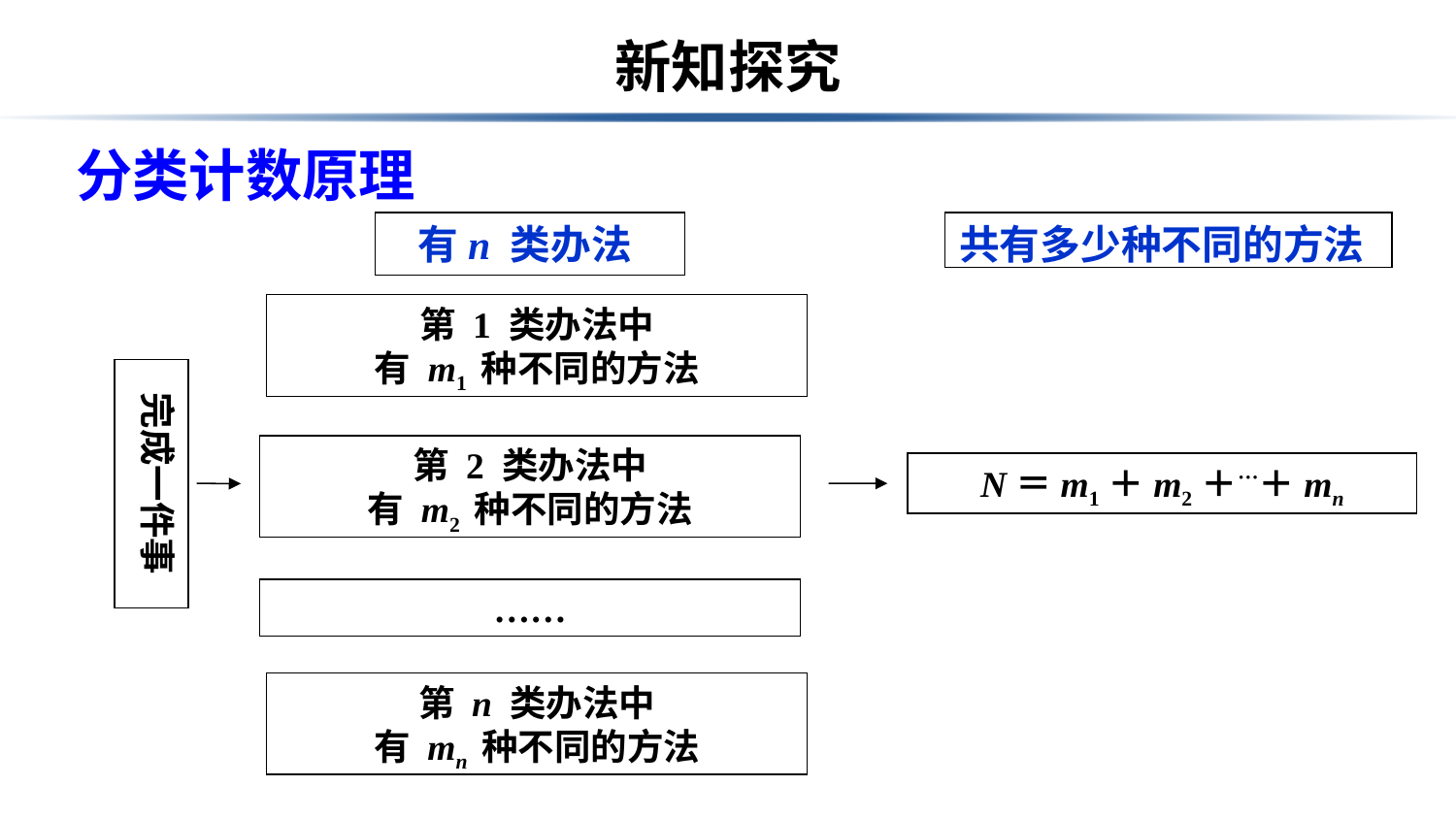

# 新知探究
分类计数原理
  有n 类办法
共有多少种不同的方法
第 1 类办法中
有 m1 种不同的方法
完成一件事
第 2 类办法中
有 m2 种不同的方法
N＝m1＋m2＋…＋mn

……
第 n 类办法中
有 mn 种不同的方法